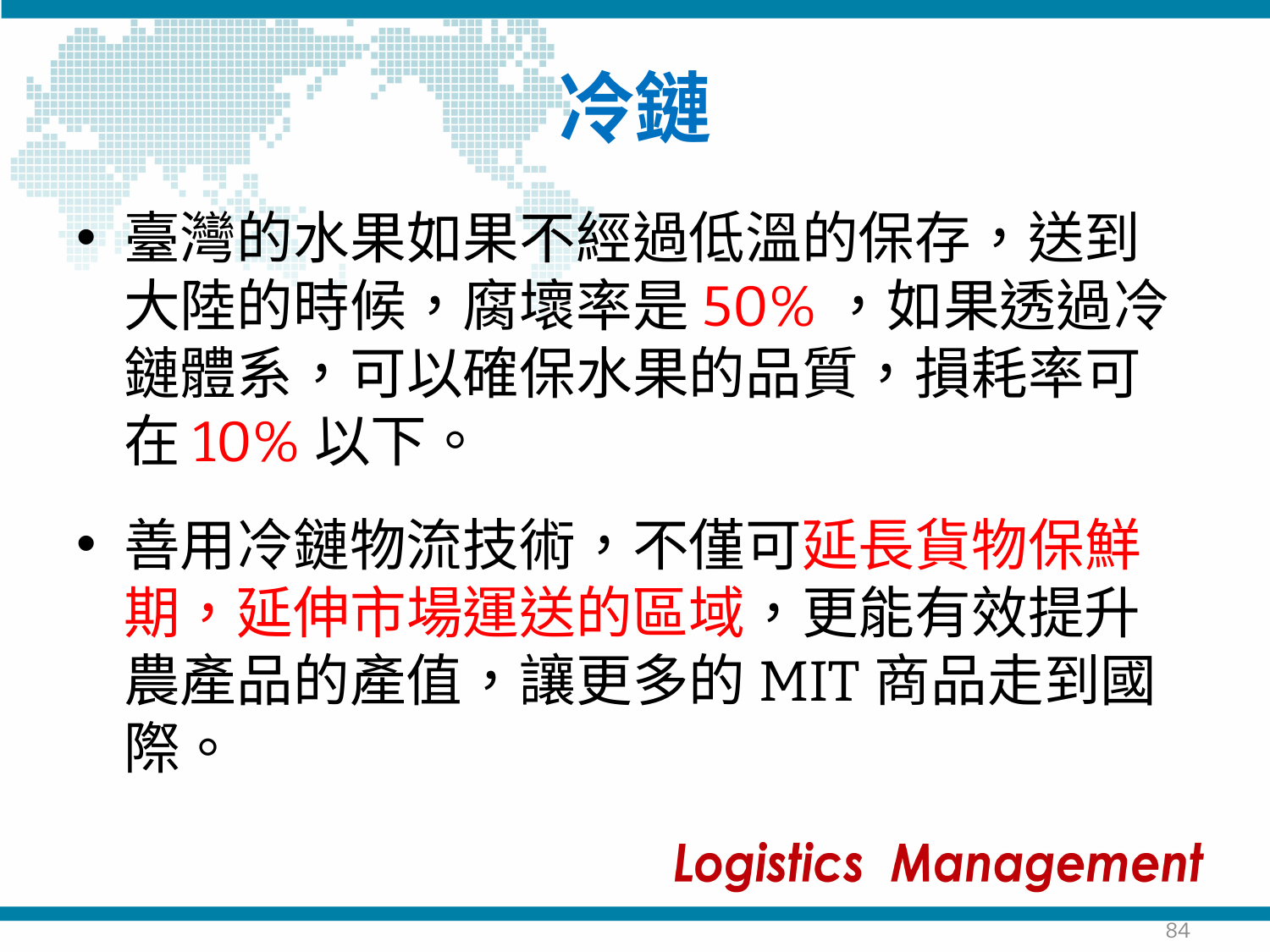

# 冷鏈
臺灣的水果如果不經過低溫的保存，送到大陸的時候，腐壞率是50%，如果透過冷鏈體系，可以確保水果的品質，損耗率可在10%以下。

善用冷鏈物流技術，不僅可延長貨物保鮮期，延伸市場運送的區域，更能有效提升農產品的產值，讓更多的MIT商品走到國際。
84